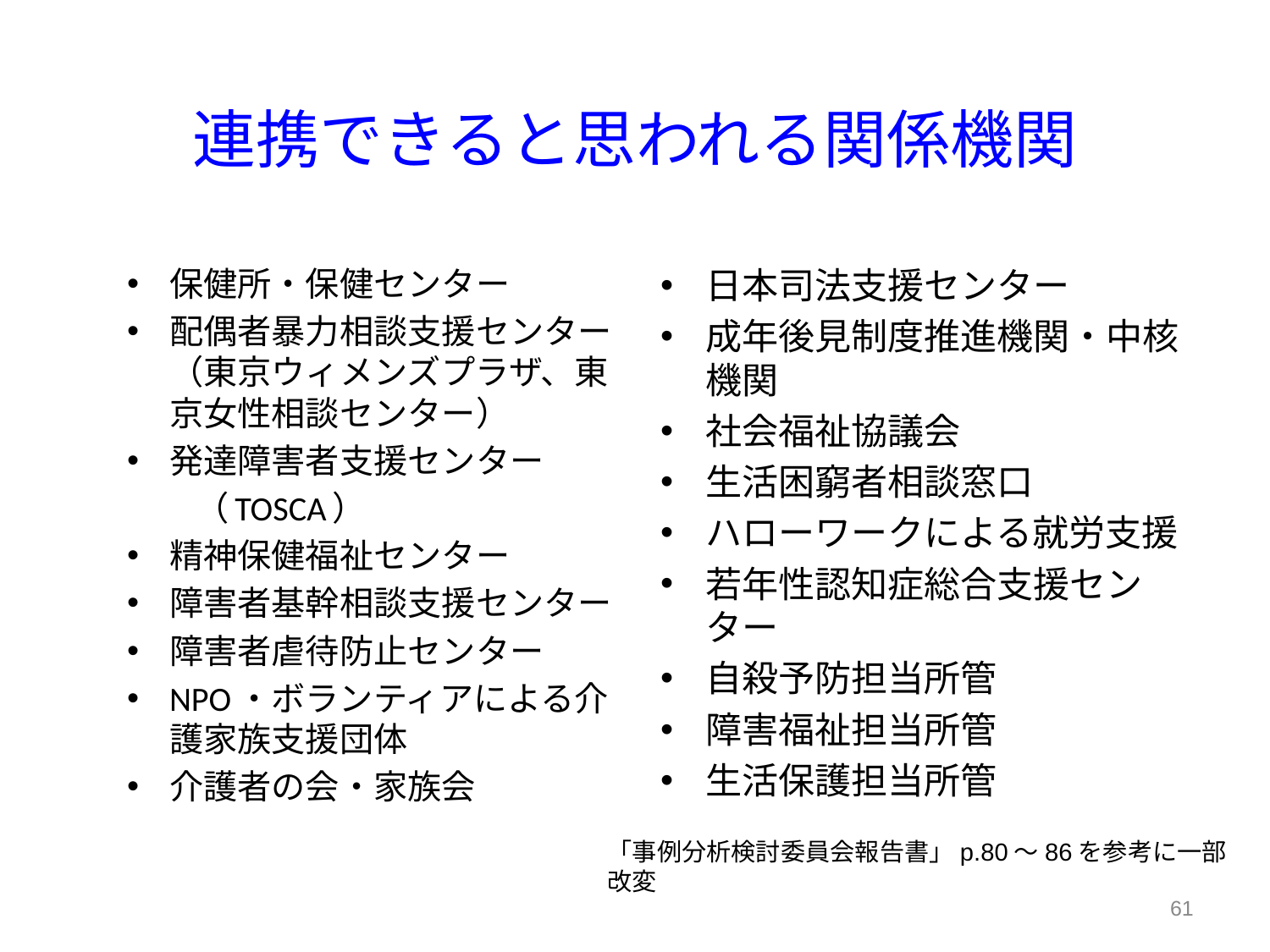

# 連携できると思われる関係機関
保健所・保健センター
配偶者暴力相談支援センター（東京ウィメンズプラザ、東京女性相談センター）
発達障害者支援センター
　　（TOSCA）
精神保健福祉センター
障害者基幹相談支援センター
障害者虐待防止センター
NPO・ボランティアによる介護家族支援団体
介護者の会・家族会

日本司法支援センター
成年後見制度推進機関・中核機関
社会福祉協議会
生活困窮者相談窓口
ハローワークによる就労支援
若年性認知症総合支援センター
自殺予防担当所管
障害福祉担当所管
生活保護担当所管
「事例分析検討委員会報告書」p.80～86を参考に一部改変
61